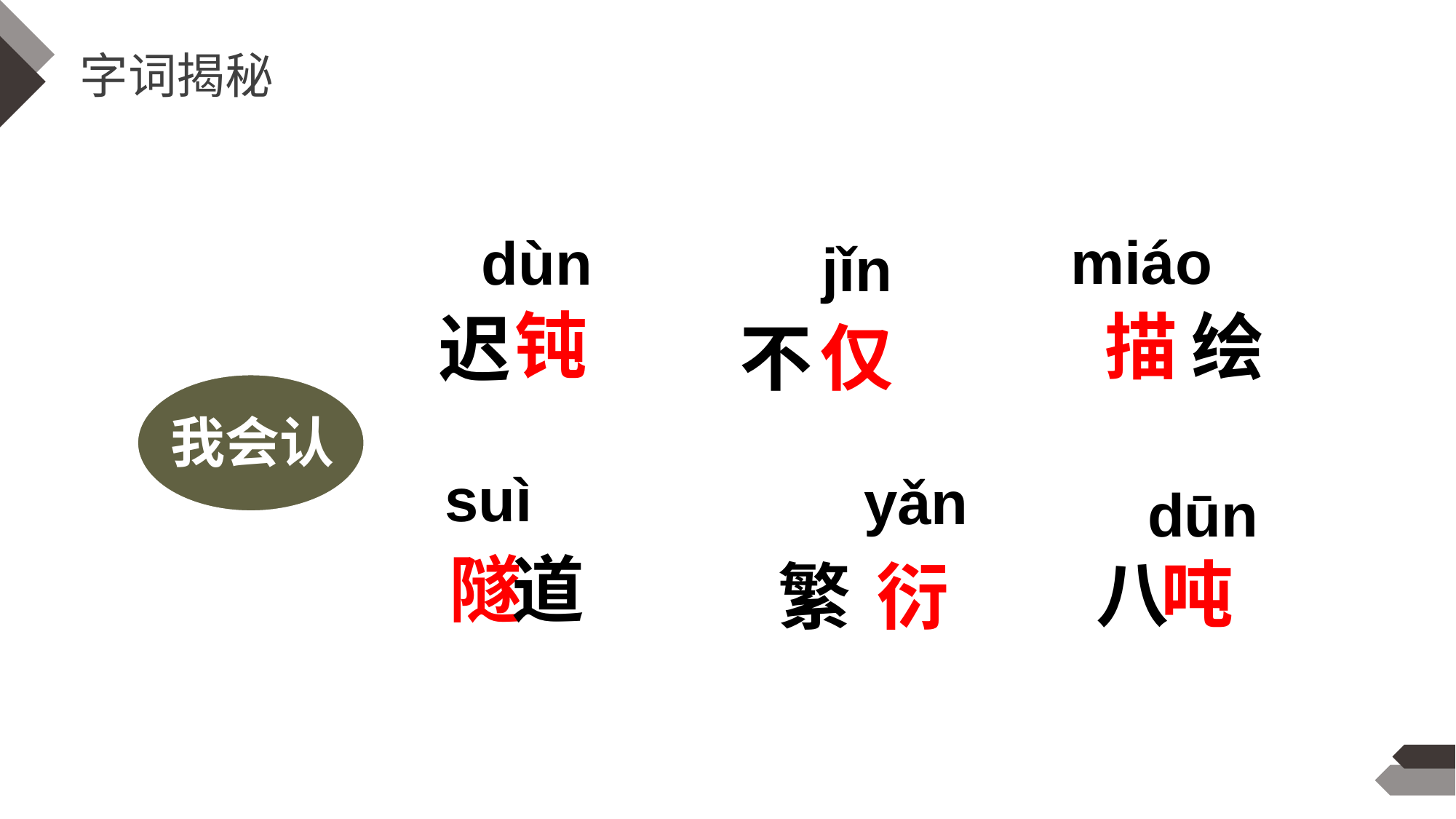

字词揭秘
miáo
 dùn
jǐn
钝
绘
描
迟
不
仅

我会认
suì
yǎn
dūn
隧
道
八
吨
衍
繁